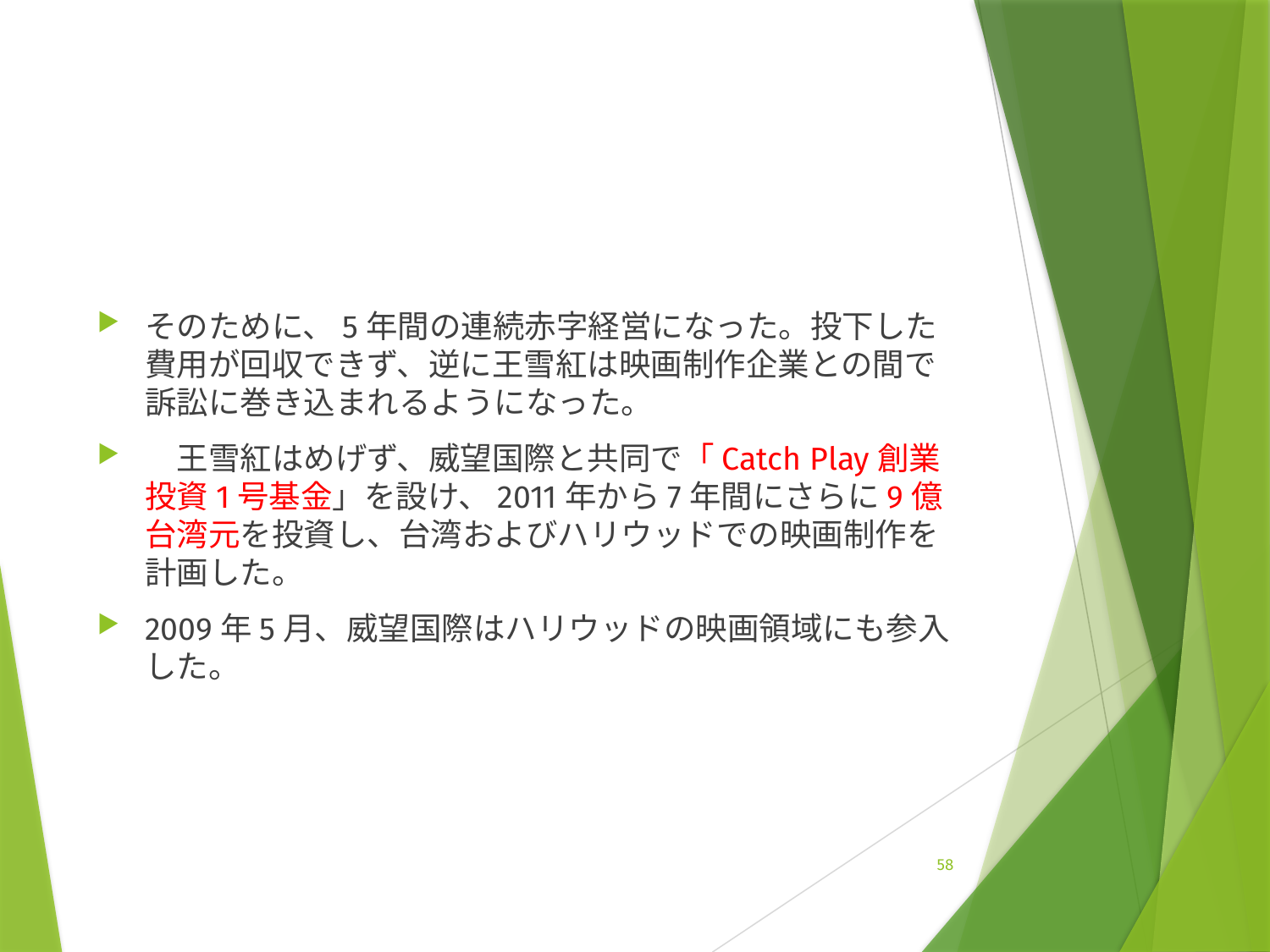

#
そのために、5年間の連続赤字経営になった。投下した費用が回収できず、逆に王雪紅は映画制作企業との間で訴訟に巻き込まれるようになった。
　王雪紅はめげず、威望国際と共同で「Catch Play創業投資1号基金」を設け、2011年から7年間にさらに9億台湾元を投資し、台湾およびハリウッドでの映画制作を計画した。
2009年5月、威望国際はハリウッドの映画領域にも参入した。

58